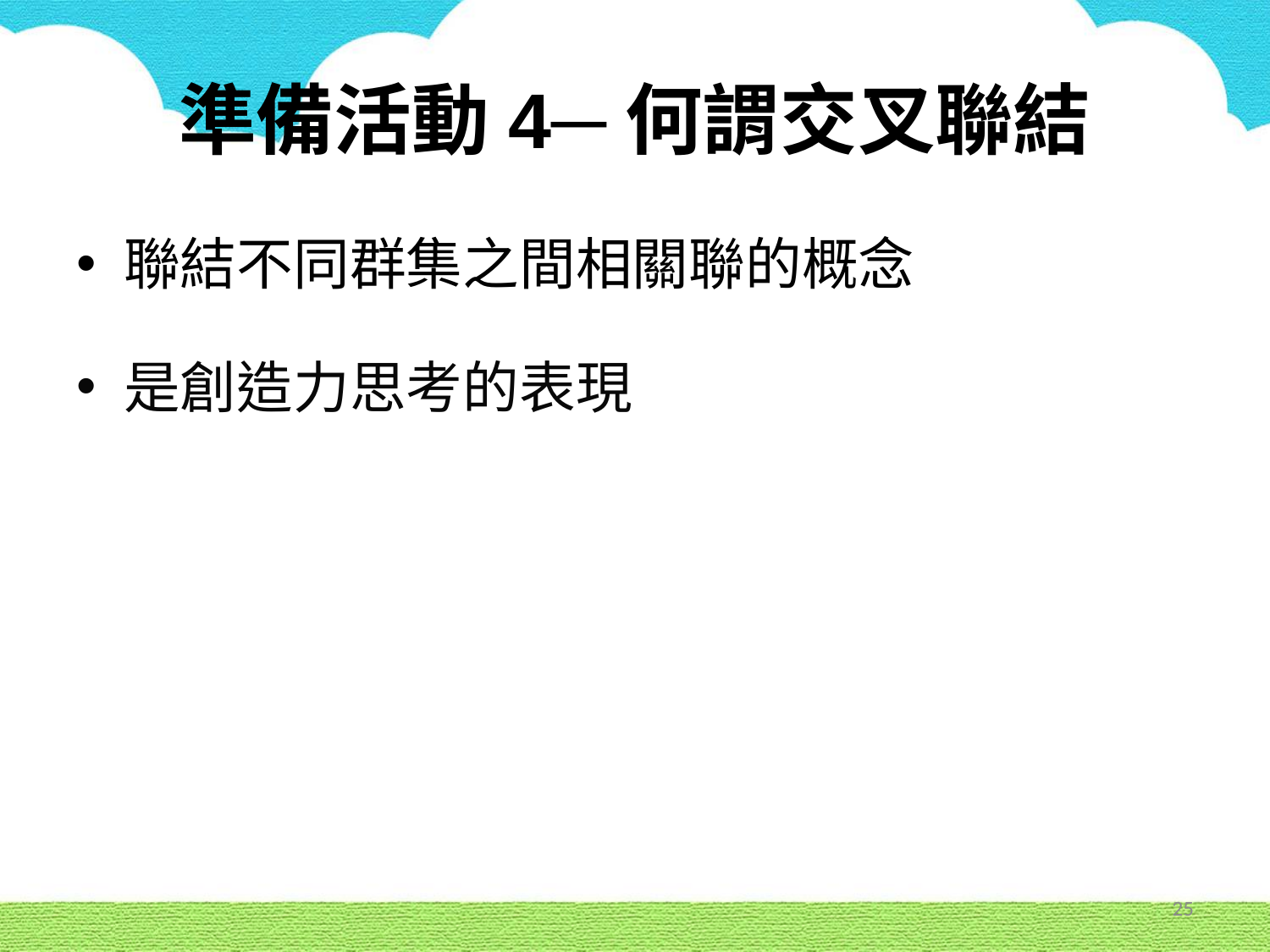

# 準備活動4─何謂交叉聯結
聯結不同群集之間相關聯的概念

是創造力思考的表現

25